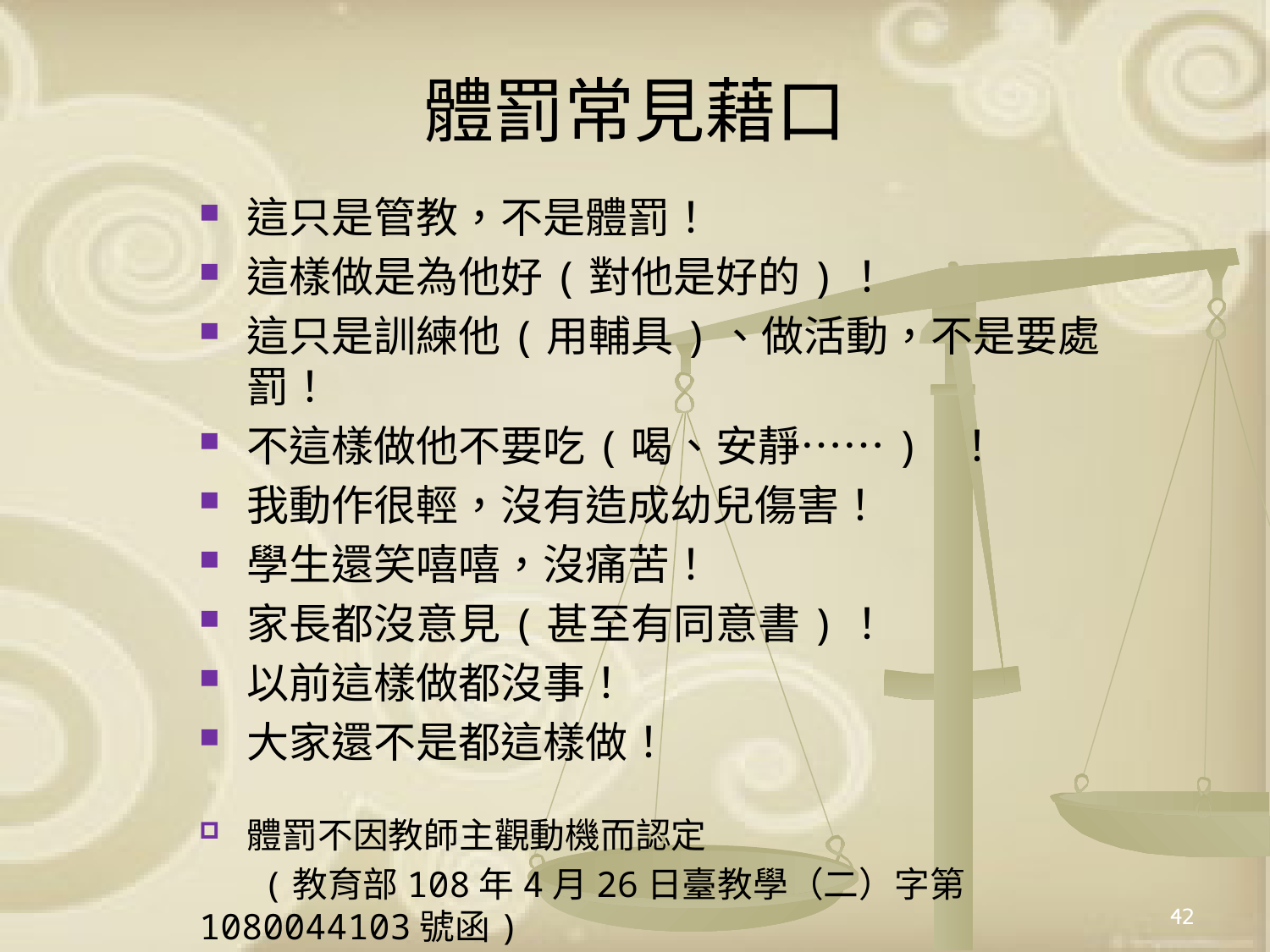

體罰常見藉口
#
這只是管教，不是體罰！
這樣做是為他好(對他是好的)！
這只是訓練他(用輔具)、做活動，不是要處罰！
不這樣做他不要吃(喝、安靜……) ！
我動作很輕，沒有造成幼兒傷害！
學生還笑嘻嘻，沒痛苦！
家長都沒意見(甚至有同意書)！
以前這樣做都沒事！
大家還不是都這樣做！

體罰不因教師主觀動機而認定
   (教育部108年4月26日臺教學（二）字第1080044103號函)
42